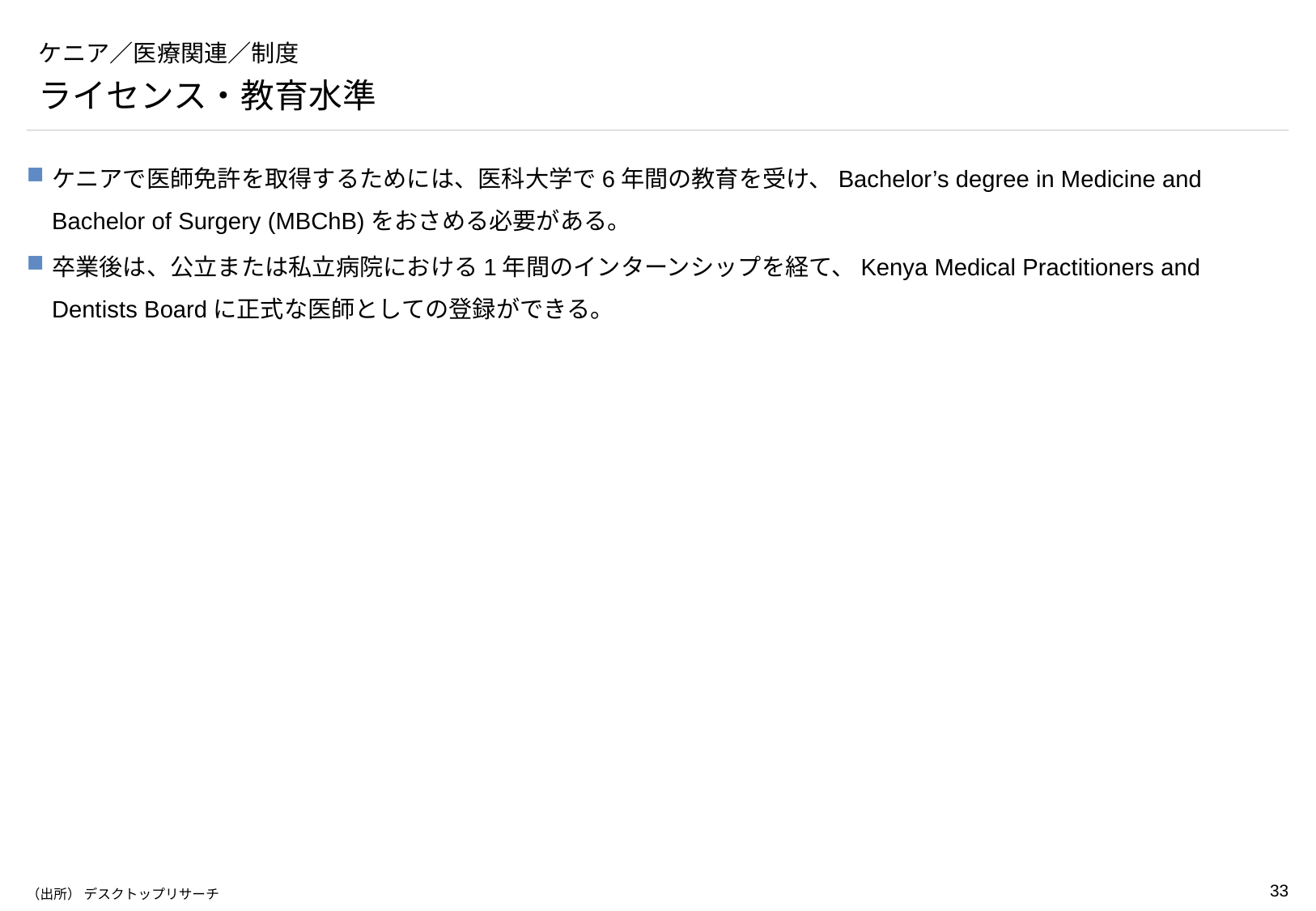

# ケニア／医療関連／制度
ライセンス・教育水準
ケニアで医師免許を取得するためには、医科大学で6年間の教育を受け、Bachelor’s degree in Medicine and Bachelor of Surgery (MBChB)をおさめる必要がある。
卒業後は、公立または私立病院における1年間のインターンシップを経て、Kenya Medical Practitioners and Dentists Boardに正式な医師としての登録ができる。

（出所） デスクトップリサーチ